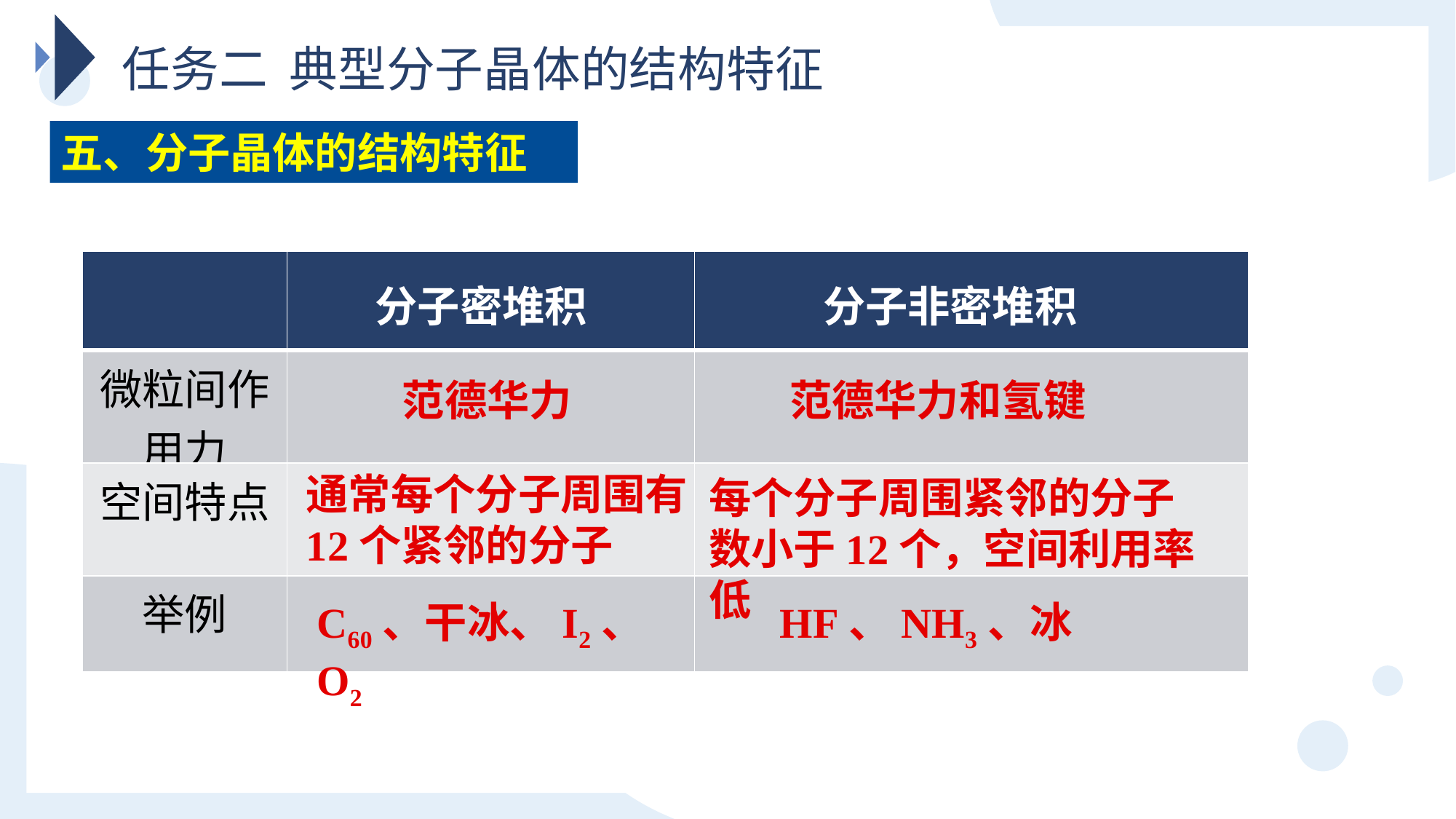

任务二  典型分子晶体的结构特征

五、分子晶体的结构特征
|  |  |  |
| --- | --- | --- |
| 微粒间作用力 |  |  |
| 空间特点 |  |  |
| 举例 |  |  |
分子密堆积
分子非密堆积
范德华力
范德华力和氢键
通常每个分子周围有12个紧邻的分子
每个分子周围紧邻的分子
数小于12个，空间利用率低
C60、干冰、I2、O2
HF、NH3、冰